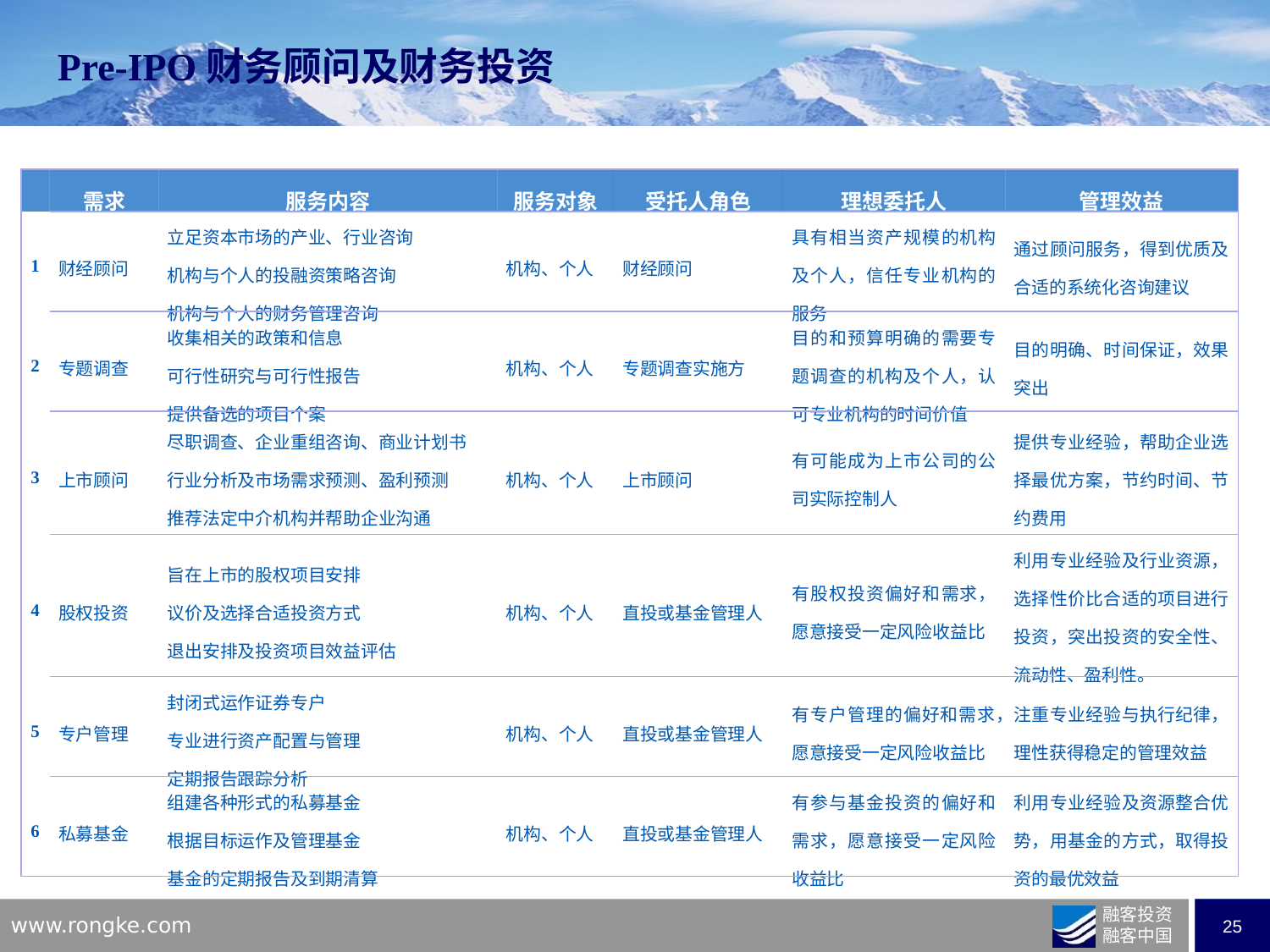

Pre-IPO财务顾问及财务投资
|  | 需求 | 服务内容 | 服务对象 | 受托人角色 | 理想委托人 | 管理效益 |
| --- | --- | --- | --- | --- | --- | --- |
| 1 | 财经顾问 | 立足资本市场的产业、行业咨询 机构与个人的投融资策略咨询 机构与个人的财务管理咨询 | 机构、个人 | 财经顾问 | 具有相当资产规模的机构及个人，信任专业机构的服务 | 通过顾问服务，得到优质及合适的系统化咨询建议 |
| 2 | 专题调查 | 收集相关的政策和信息 可行性研究与可行性报告 提供备选的项目个案 | 机构、个人 | 专题调查实施方 | 目的和预算明确的需要专题调查的机构及个人，认可专业机构的时间价值 | 目的明确、时间保证，效果突出 |
| 3 | 上市顾问 | 尽职调查、企业重组咨询、商业计划书 行业分析及市场需求预测、盈利预测 推荐法定中介机构并帮助企业沟通 | 机构、个人 | 上市顾问 | 有可能成为上市公司的公司实际控制人 | 提供专业经验，帮助企业选择最优方案，节约时间、节约费用 |
| 4 | 股权投资 | 旨在上市的股权项目安排 议价及选择合适投资方式 退出安排及投资项目效益评估 | 机构、个人 | 直投或基金管理人 | 有股权投资偏好和需求，愿意接受一定风险收益比 | 利用专业经验及行业资源，选择性价比合适的项目进行投资，突出投资的安全性、流动性、盈利性。 |
| 5 | 专户管理 | 封闭式运作证券专户 专业进行资产配置与管理 定期报告跟踪分析 | 机构、个人 | 直投或基金管理人 | 有专户管理的偏好和需求，愿意接受一定风险收益比 | 注重专业经验与执行纪律，理性获得稳定的管理效益 |
| 6 | 私募基金 | 组建各种形式的私募基金 根据目标运作及管理基金 基金的定期报告及到期清算 | 机构、个人 | 直投或基金管理人 | 有参与基金投资的偏好和需求，愿意接受一定风险收益比 | 利用专业经验及资源整合优势，用基金的方式，取得投资的最优效益 |